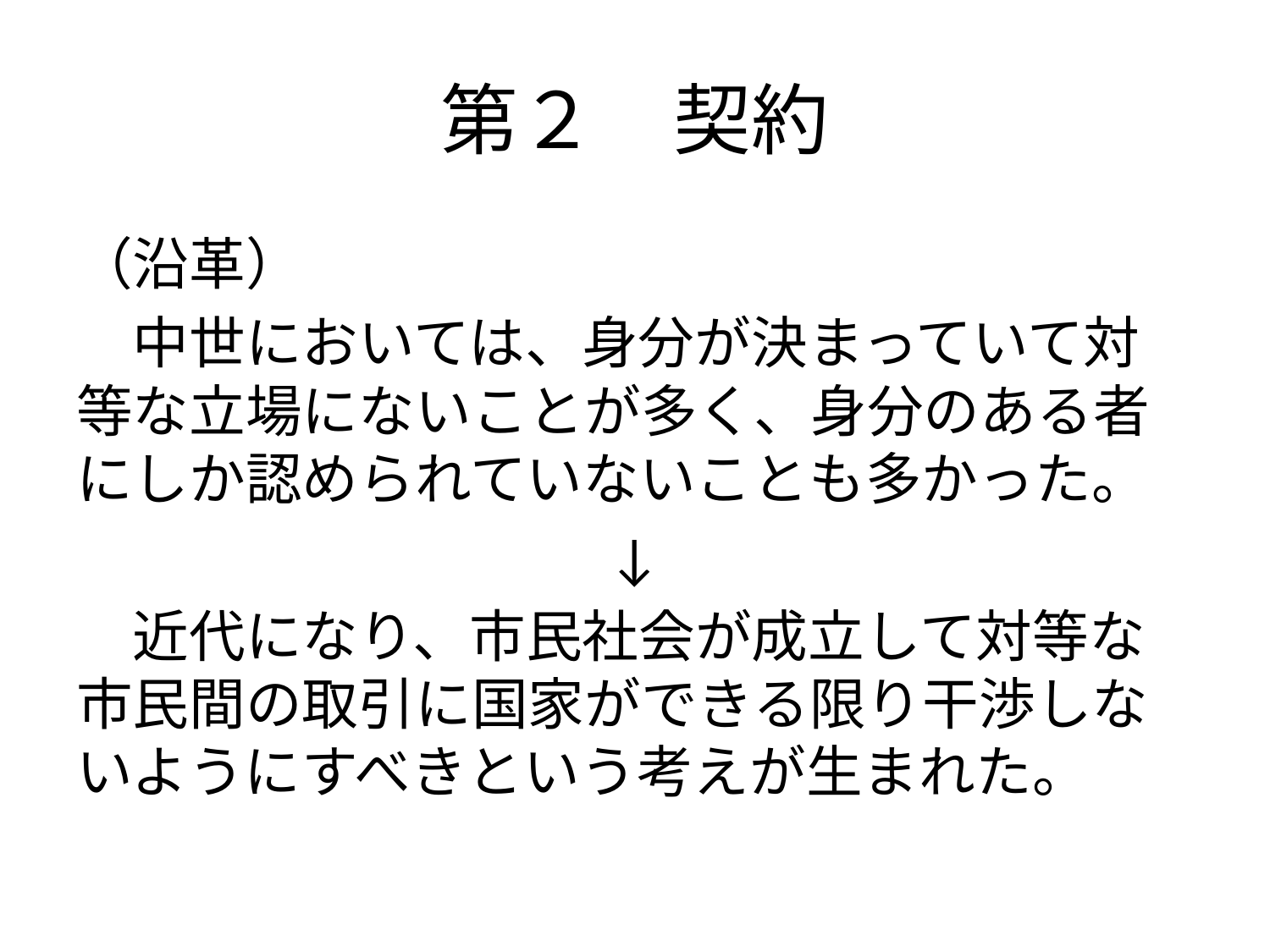

# 第２　契約
（沿革）
　中世においては、身分が決まっていて対等な立場にないことが多く、身分のある者にしか認められていないことも多かった。
↓
　近代になり、市民社会が成立して対等な市民間の取引に国家ができる限り干渉しないようにすべきという考えが生まれた。